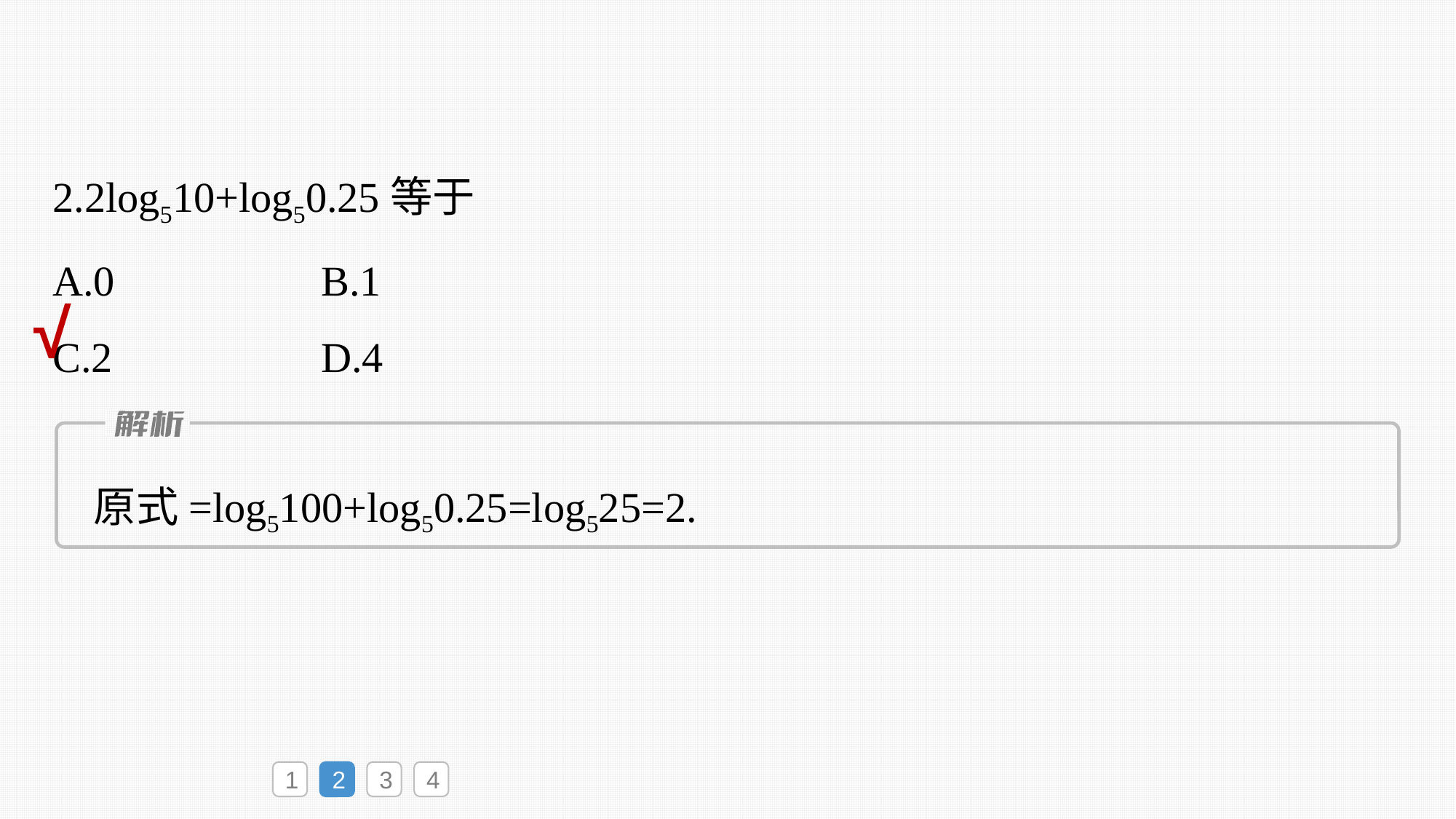

2.2log510+log50.25等于
A.0	B.1
C.2	D.4
√

原式=log5100+log50.25=log525=2.
1
2
3
4